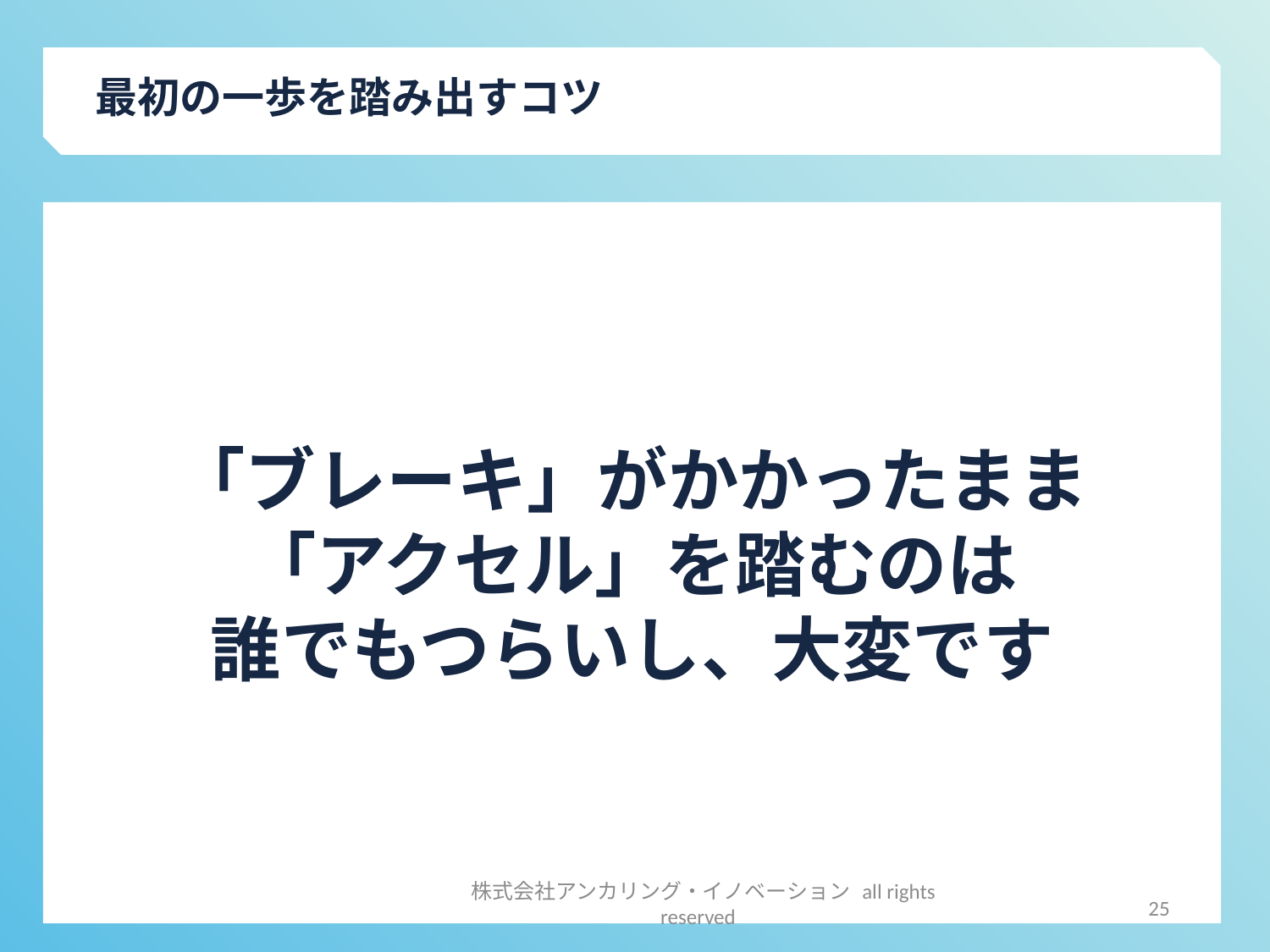

最初の一歩を踏み出すコツ
「ブレーキ」がかかったまま
「アクセル」を踏むのは
誰でもつらいし、大変です
25
株式会社アンカリング・イノベーション all rights reserved